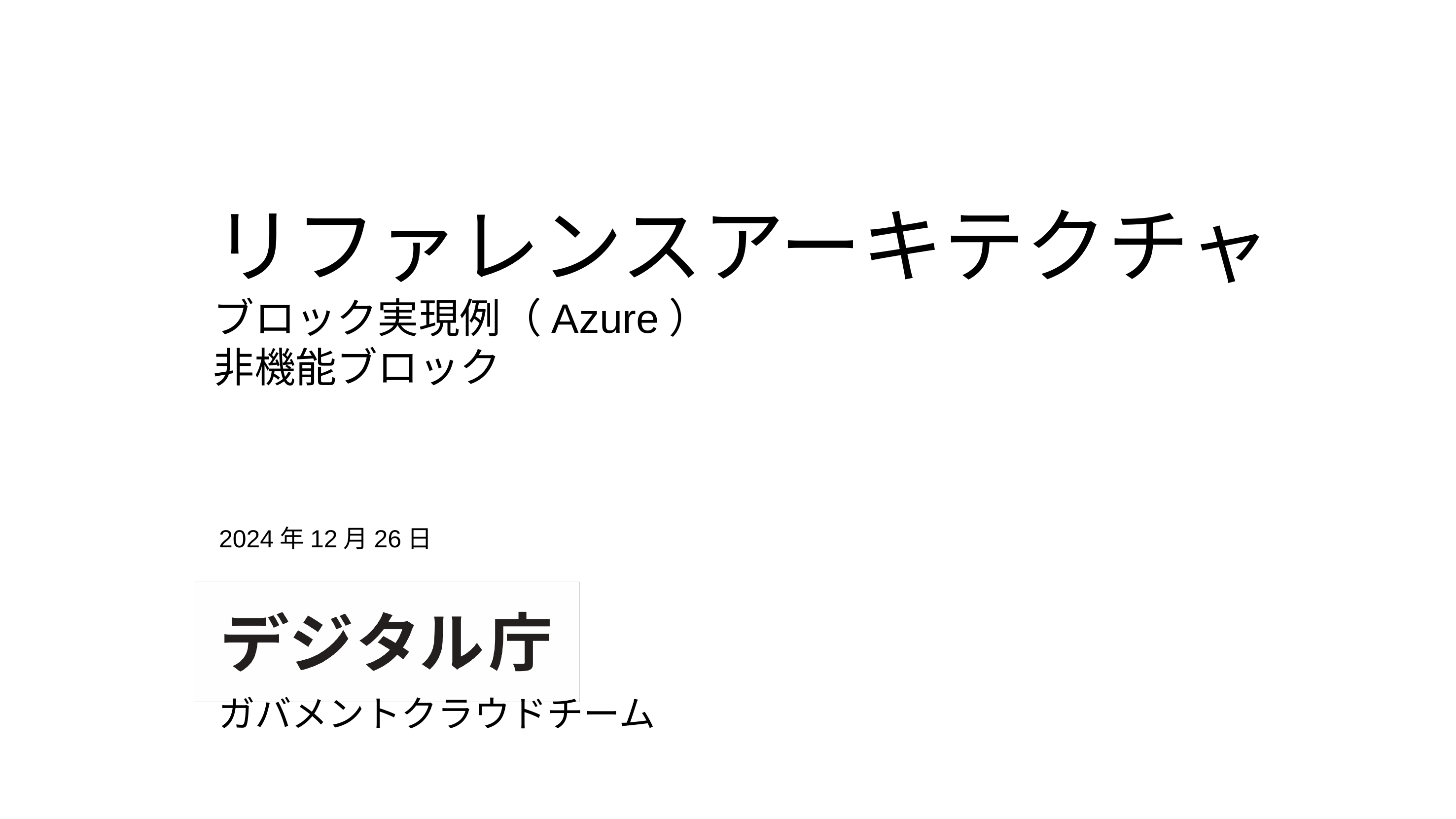

# リファレンスアーキテクチャ ブロック実現例（Azure） 非機能ブロック
2024年12月26日
ガバメントクラウドチーム